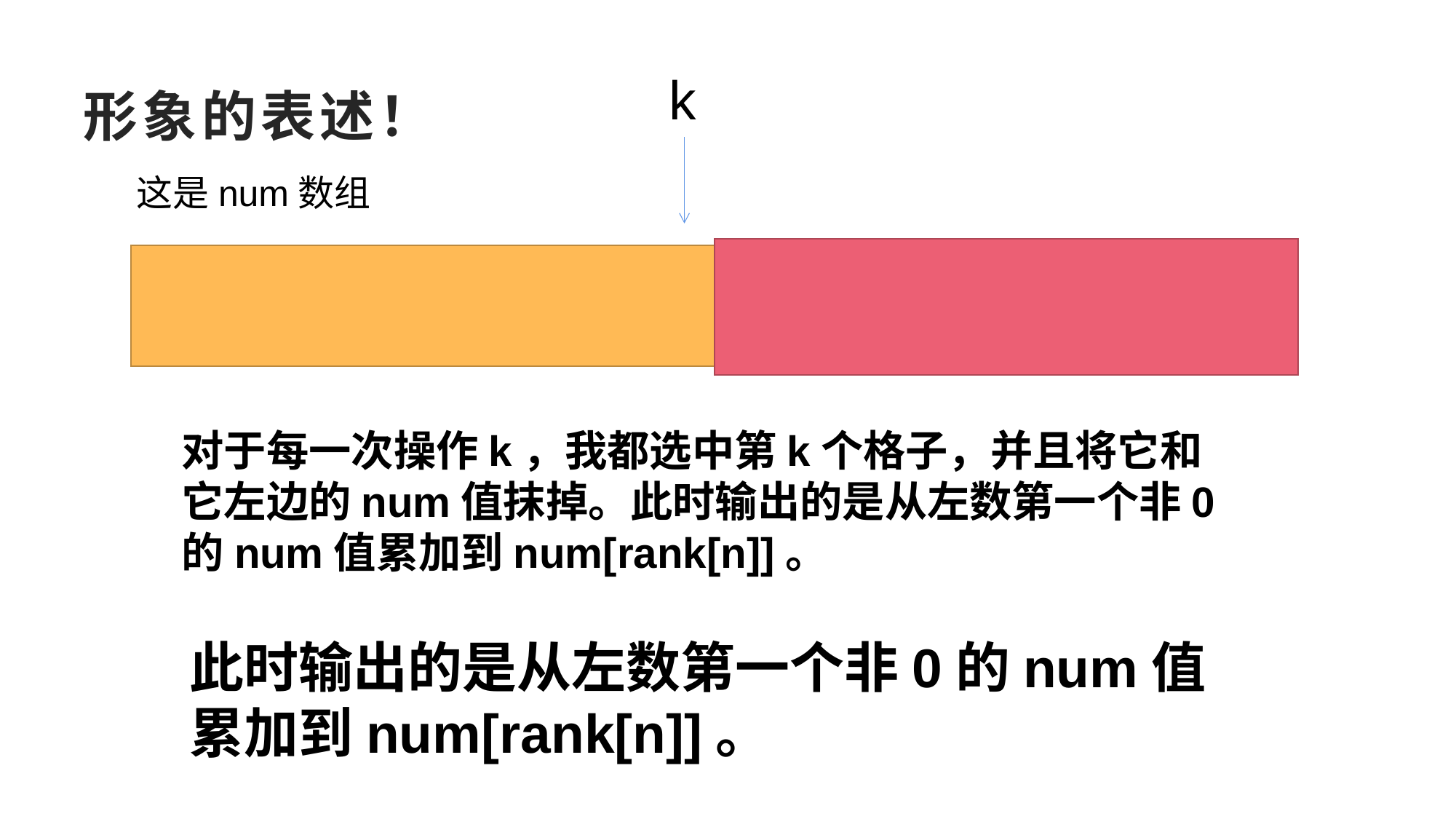

k
# 形象的表述！
这是num数组

对于每一次操作k，我都选中第k个格子，并且将它和它左边的num值抹掉。此时输出的是从左数第一个非0的num值累加到num[rank[n]]。
此时输出的是从左数第一个非0的num值累加到num[rank[n]]。